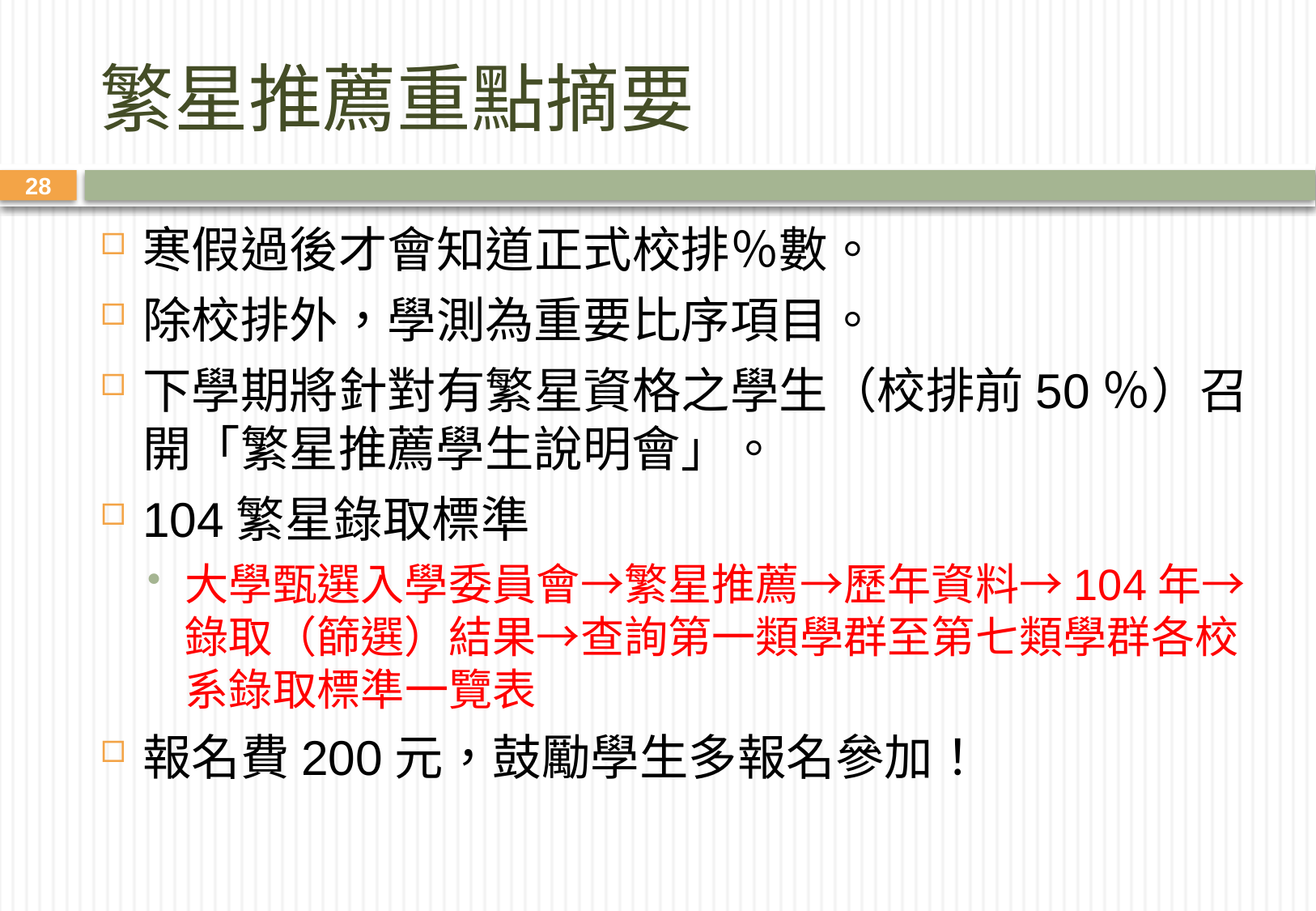

# 繁星推薦重點摘要
28
寒假過後才會知道正式校排％數。
除校排外，學測為重要比序項目。
下學期將針對有繁星資格之學生（校排前50％）召開「繁星推薦學生說明會」。
104繁星錄取標準
大學甄選入學委員會→繁星推薦→歷年資料→104年→錄取（篩選）結果→查詢第一類學群至第七類學群各校系錄取標準一覽表
報名費200元，鼓勵學生多報名參加！